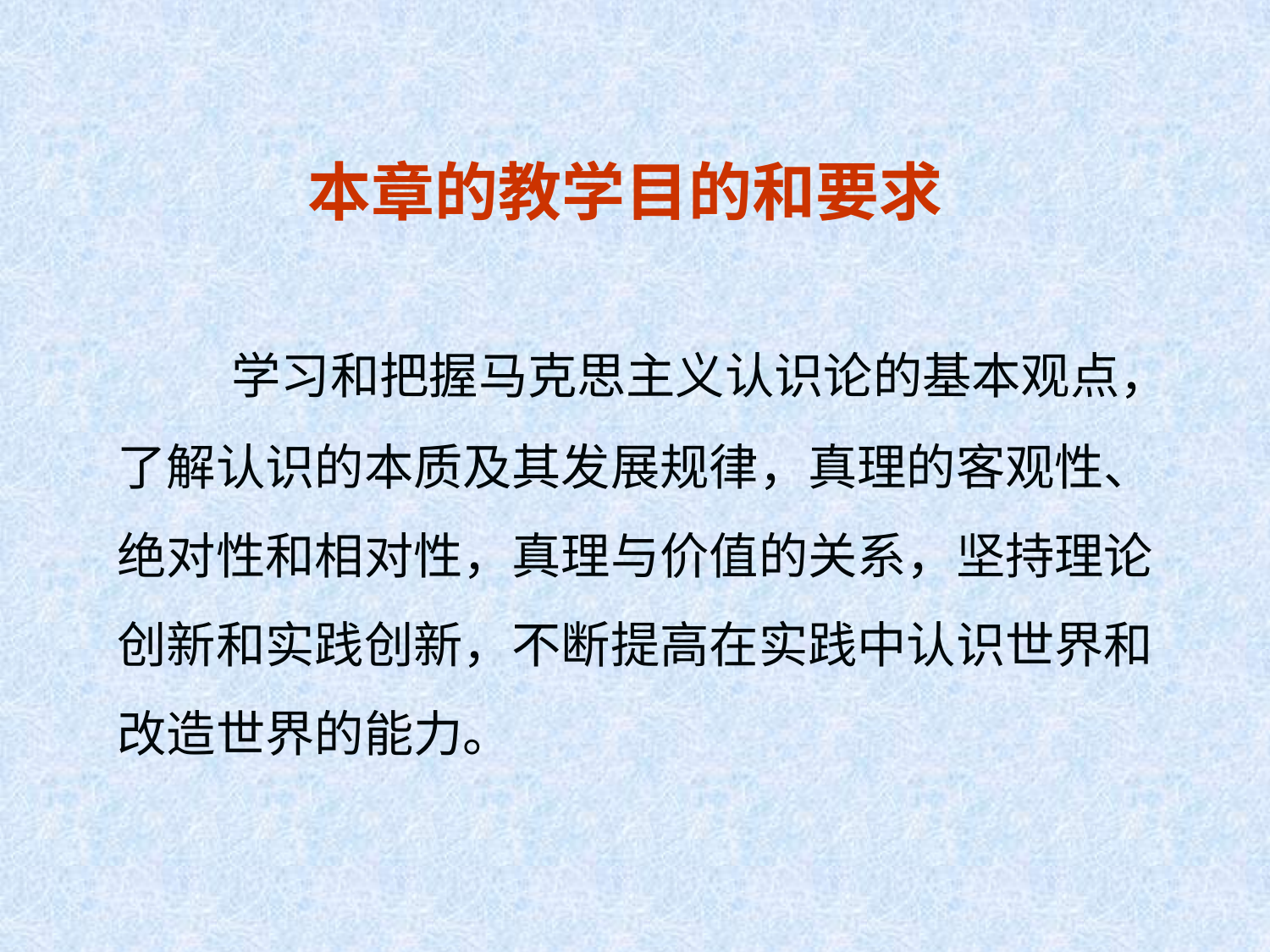

本章的教学目的和要求
       学习和把握马克思主义认识论的基本观点，了解认识的本质及其发展规律，真理的客观性、绝对性和相对性，真理与价值的关系，坚持理论创新和实践创新，不断提高在实践中认识世界和改造世界的能力。